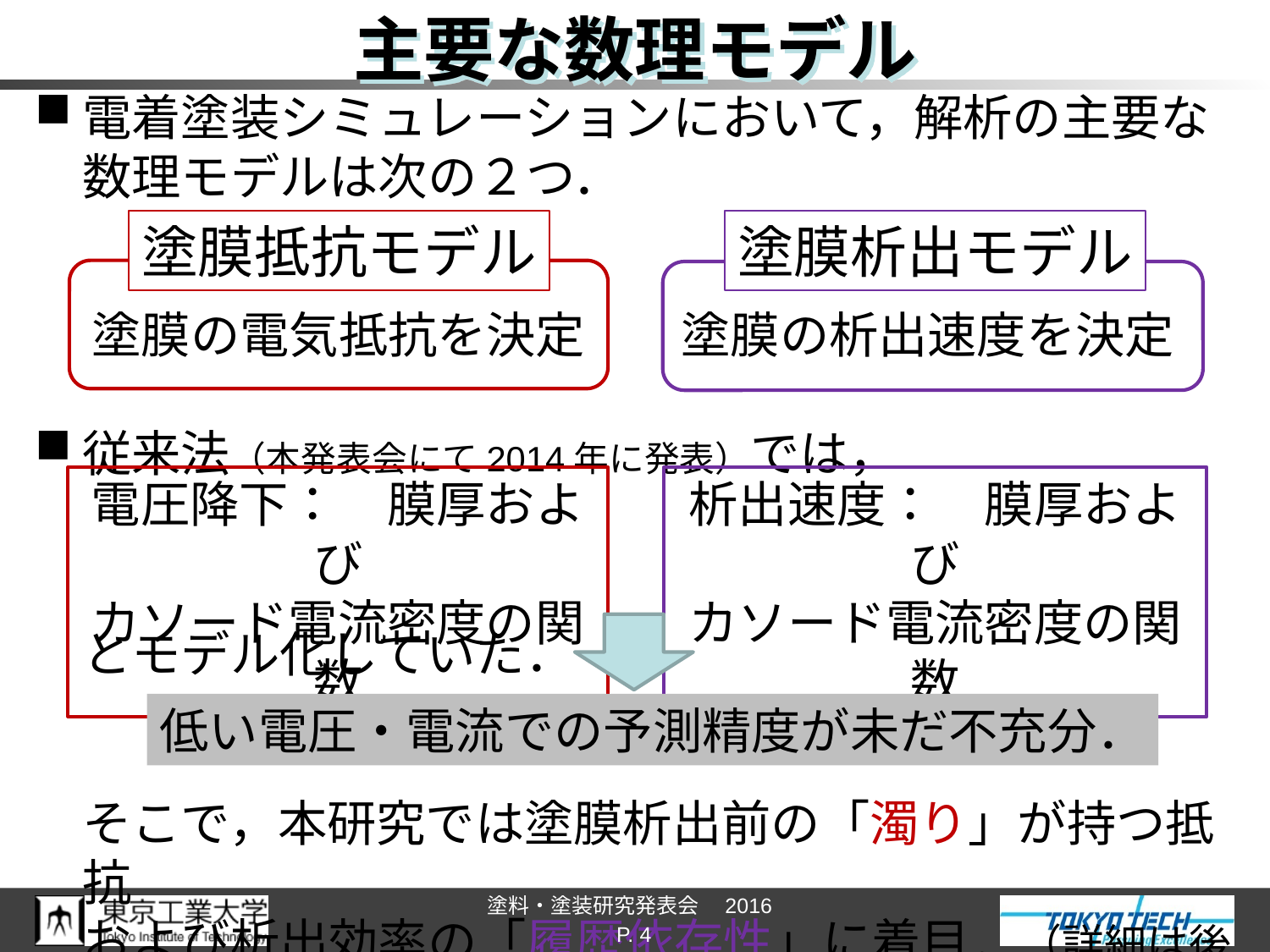

# 主要な数理モデル
電着塗装シミュレーションにおいて，解析の主要な数理モデルは次の２つ．

従来法（本発表会にて2014年に発表）では，
とモデル化していた．
そこで，本研究では塗膜析出前の「濁り」が持つ抵抗
および析出効率の「履歴依存性」に着目．（詳細は後述）

塗膜抵抗モデル

塗膜の電気抵抗を決定
塗膜析出モデル

塗膜の析出速度を決定
電圧降下：　膜厚および
カソード電流密度の関数
析出速度：　膜厚および
カソード電流密度の関数

低い電圧・電流での予測精度が未だ不充分．
P. 4